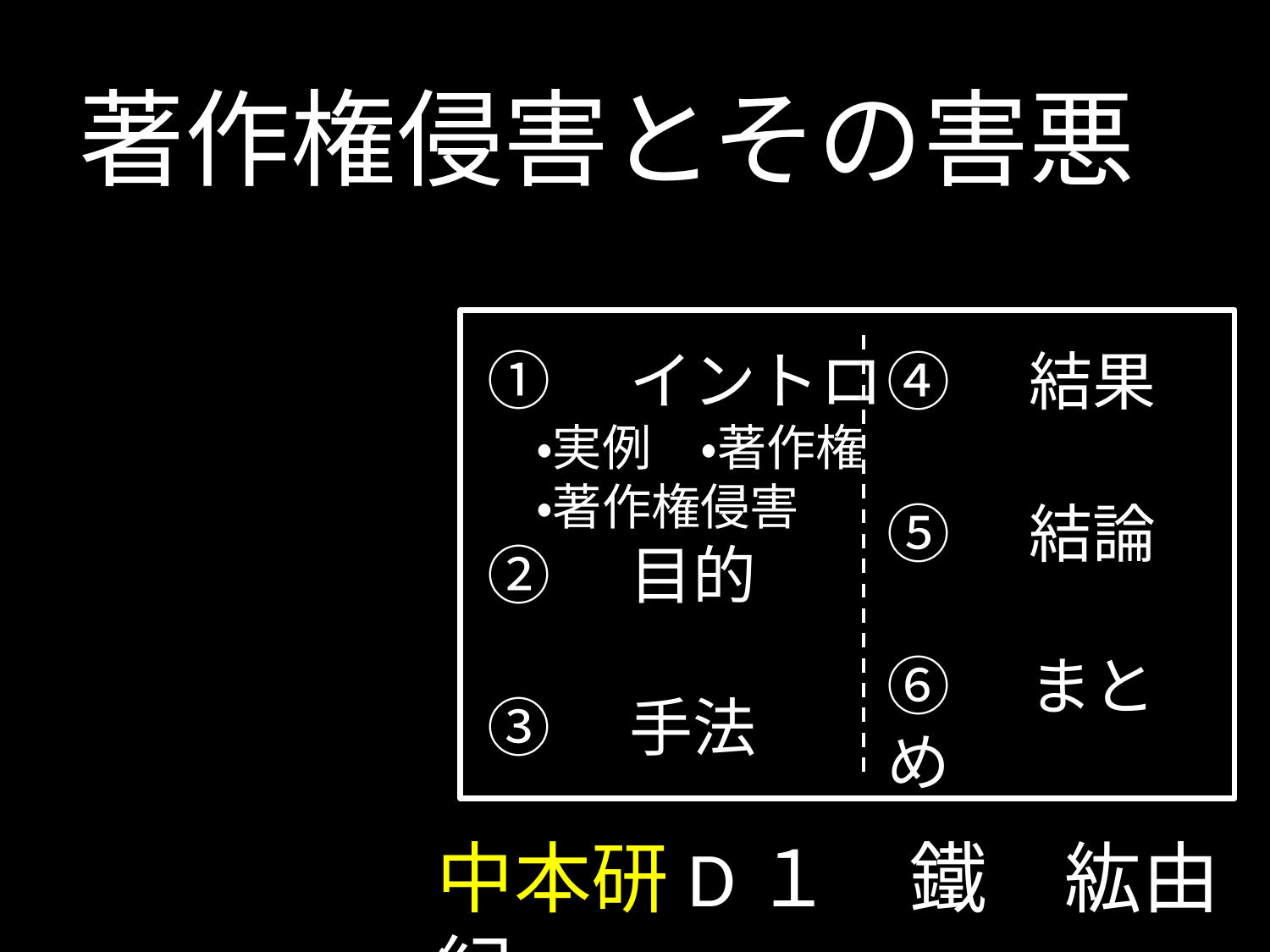

著作権侵害とその害悪

①　イントロ
　・実例　・著作権
　・著作権侵害
②　目的

③　手法
④　結果

⑤　結論

⑥　まとめ
中本研D１　鐵　紘由紀